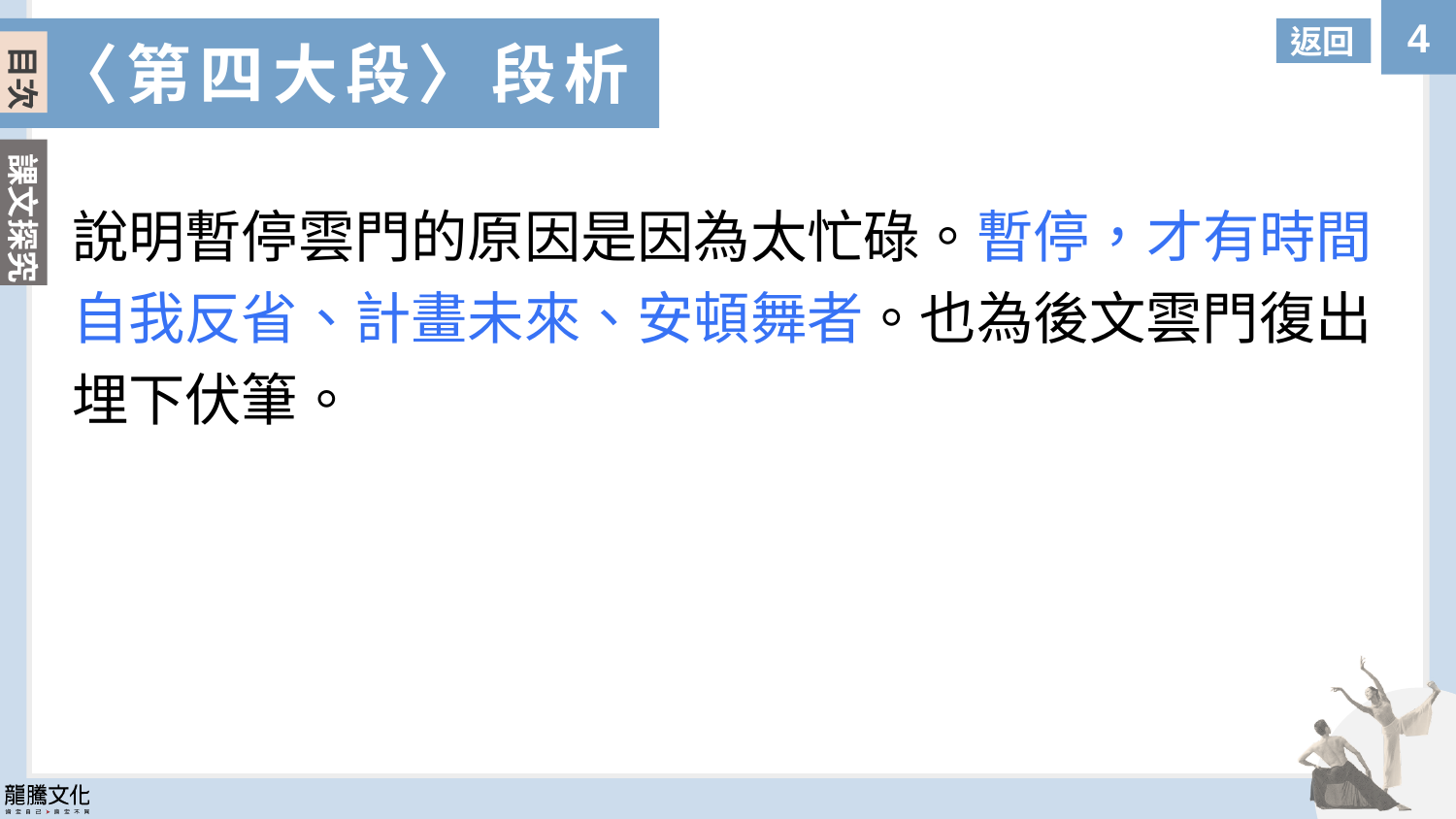

返回
〈第四大段〉段析
目次
說明暫停雲門的原因是因為太忙碌。暫停，才有時間自我反省、計畫未來、安頓舞者。也為後文雲門復出埋下伏筆。